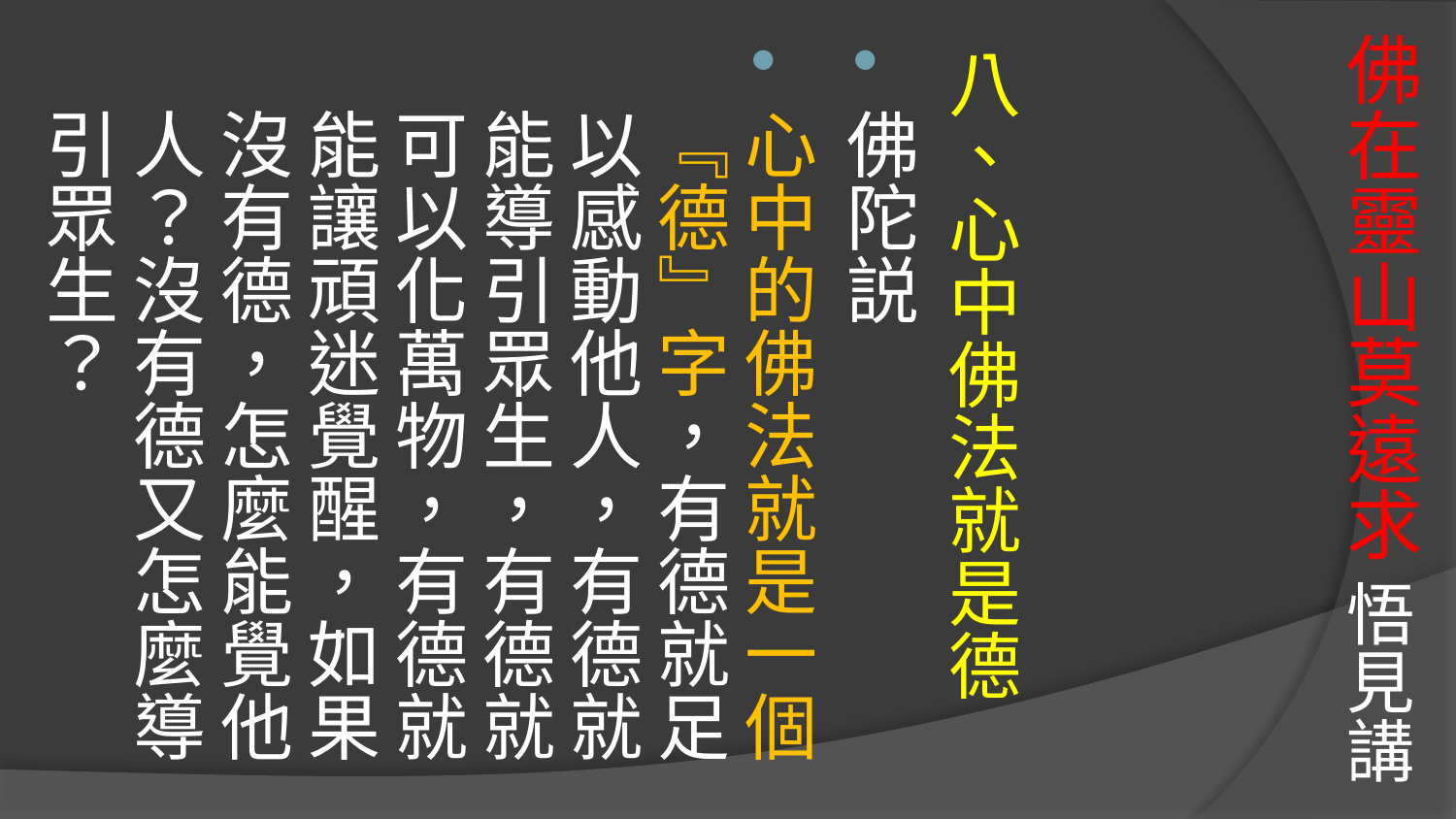

# 佛在靈山莫遠求 悟見講
八、心中佛法就是德
佛陀説
心中的佛法就是一個『德』字，有德就足以感動他人，有德就能導引眾生，有德就可以化萬物，有德就能讓頑迷覺醒，如果沒有德，怎麼能覺他人？沒有德又怎麼導引眾生？